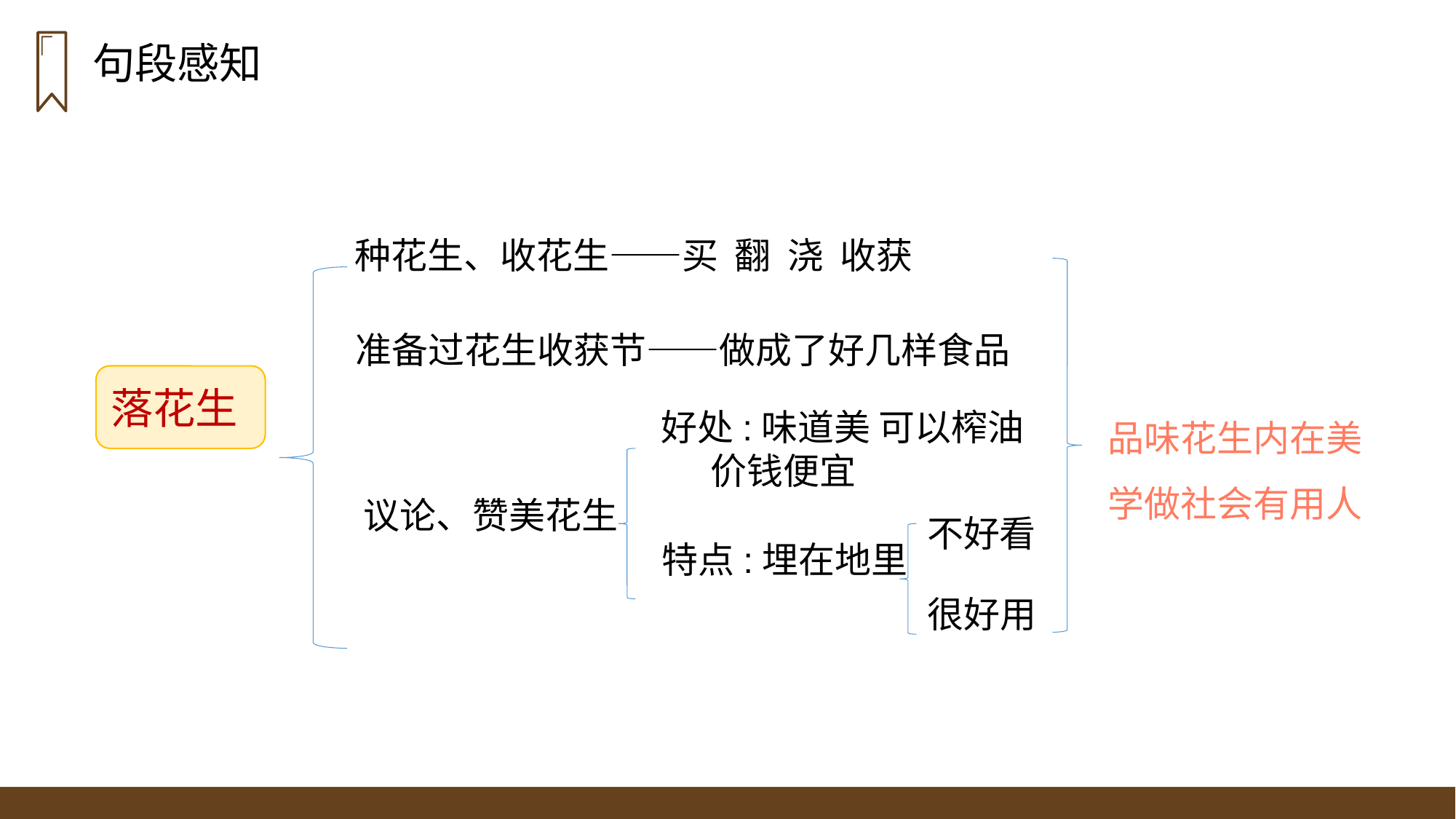

句段感知
种花生、收花生——买  翻  浇  收获

准备过花生收获节——做成了好几样食品
落花生
品味花生内在美
学做社会有用人
好处:味道美 可以榨油
     价钱便宜

议论、赞美花生
不好看

特点:埋在地里
很好用